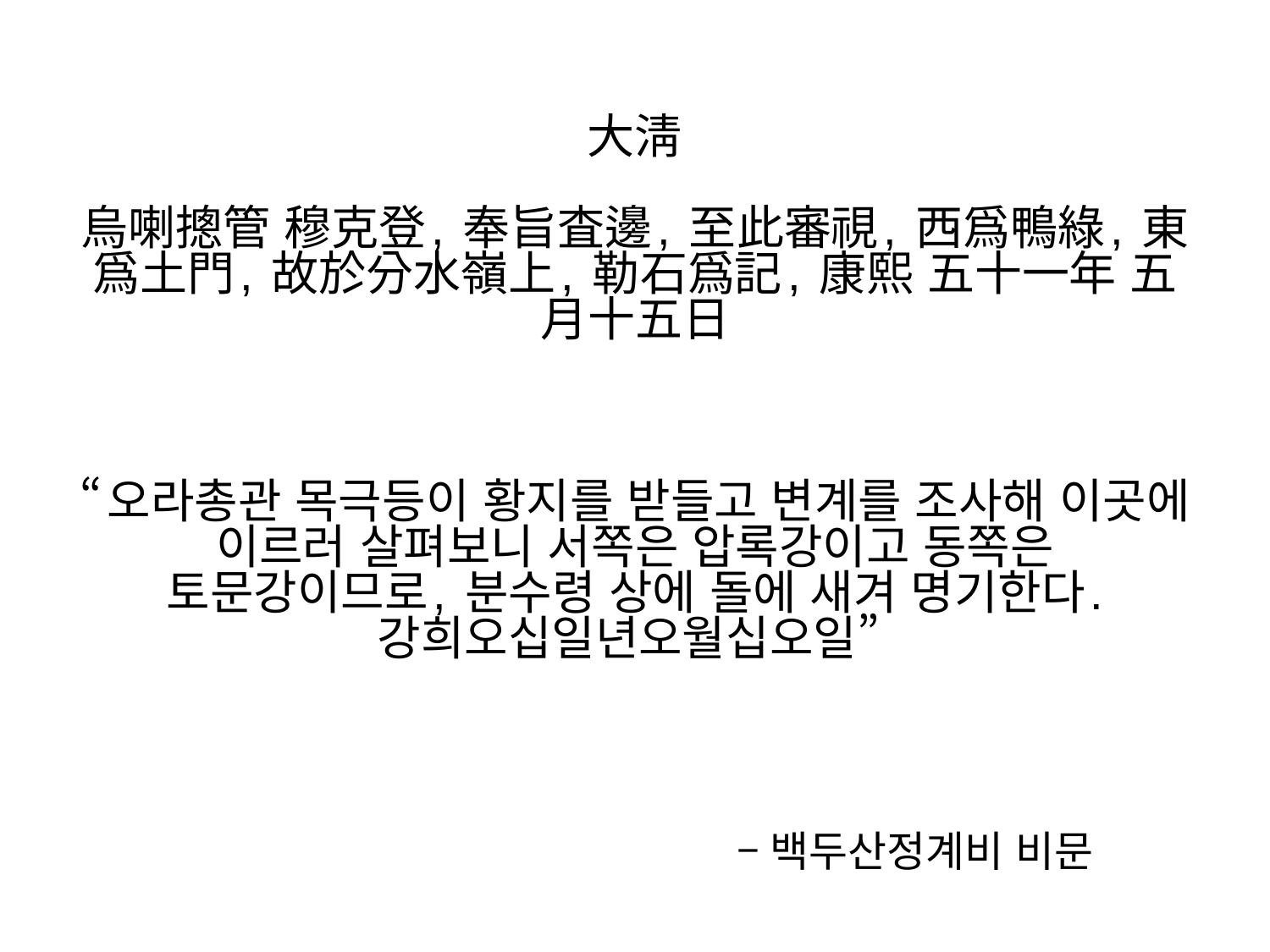

大淸

烏喇摠管 穆克登, 奉旨査邊, 至此審視, 西爲鴨綠, 東爲土門, 故於分水嶺上, 勒石爲記, 康熙 五十一年 五月十五日

“오라총관 목극등이 황지를 받들고 변계를 조사해 이곳에 이르러 살펴보니 서쪽은 압록강이고 동쪽은 토문강이므로, 분수령 상에 돌에 새겨 명기한다. 강희오십일년오월십오일”
–백두산정계비 비문